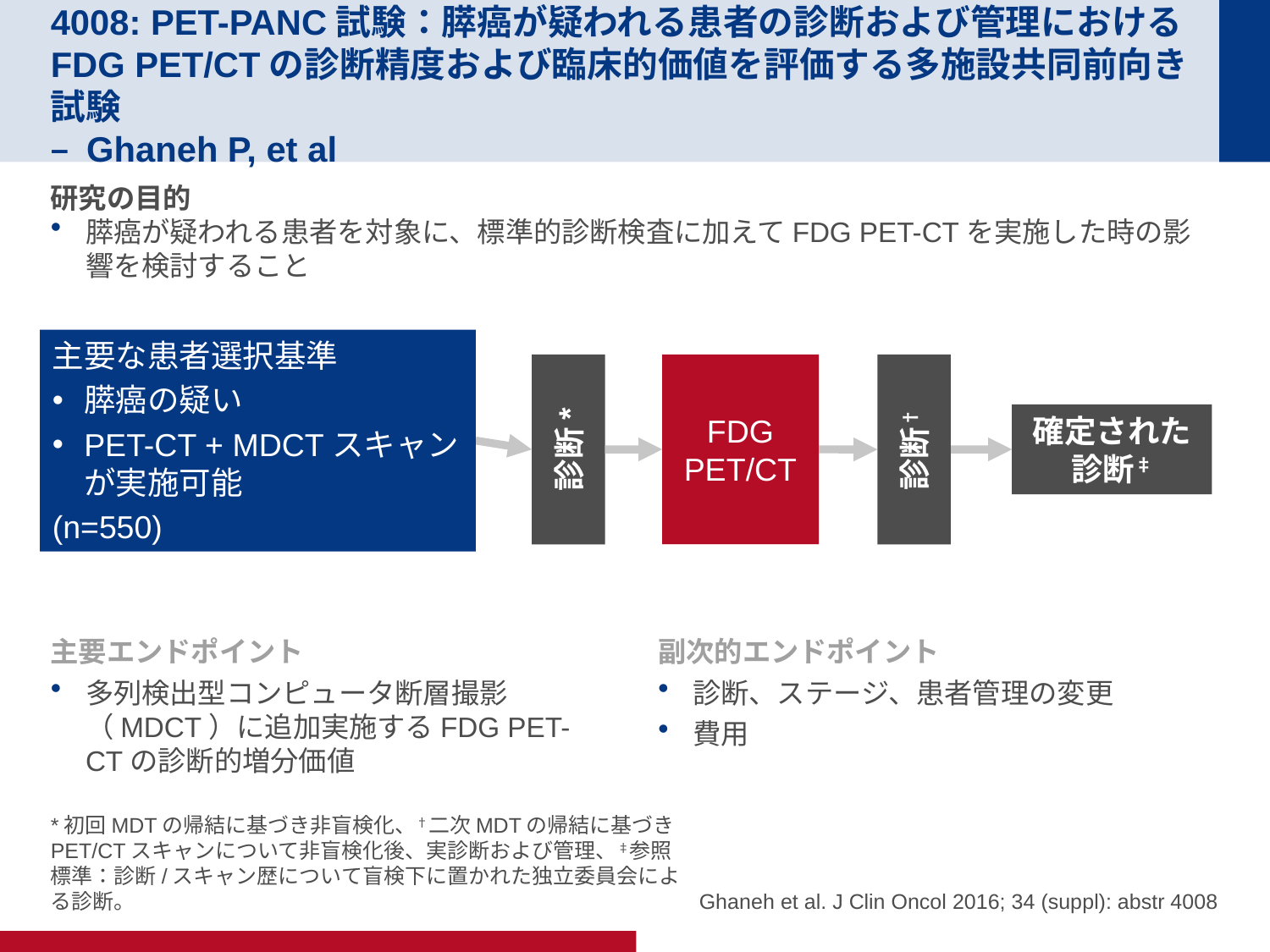

# 4008: PET-PANC試験：膵癌が疑われる患者の診断および管理におけるFDG PET/CTの診断精度および臨床的価値を評価する多施設共同前向き試験 – Ghaneh P, et al
研究の目的
膵癌が疑われる患者を対象に、標準的診断検査に加えてFDG PET-CTを実施した時の影響を検討すること
主要な患者選択基準
膵癌の疑い
PET-CT + MDCTスキャンが実施可能
(n=550)
FDG PET/CT
確定された
診断‡
診断*
診断†
主要エンドポイント
多列検出型コンピュータ断層撮影（MDCT）に追加実施するFDG PET-CTの診断的増分価値
副次的エンドポイント
診断、ステージ、患者管理の変更
費用
*初回MDTの帰結に基づき非盲検化、†二次MDTの帰結に基づきPET/CTスキャンについて非盲検化後、実診断および管理、‡参照標準：診断/スキャン歴について盲検下に置かれた独立委員会による診断。
Ghaneh et al. J Clin Oncol 2016; 34 (suppl): abstr 4008